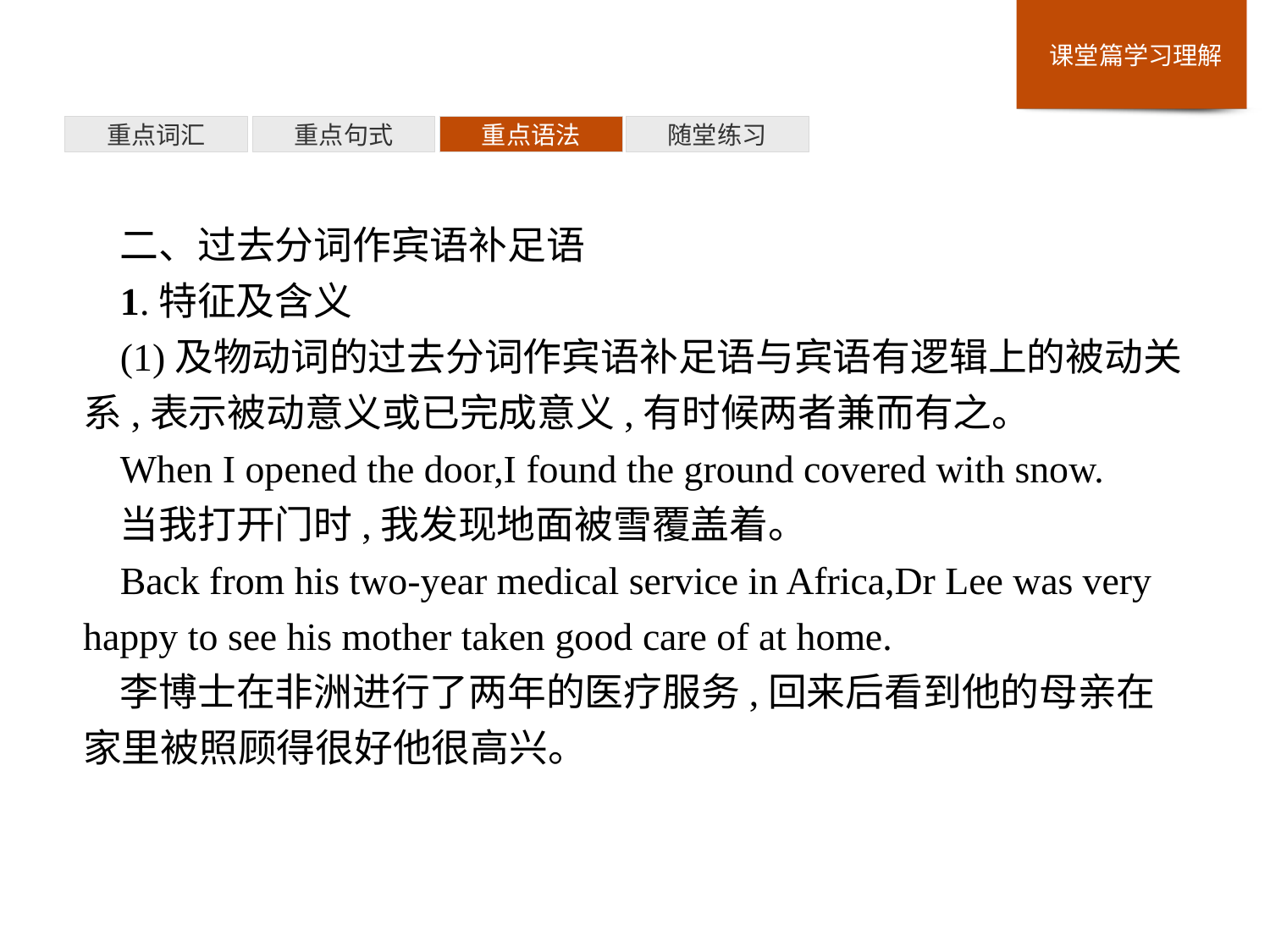

重点词汇
重点句式
重点语法
随堂练习
二、过去分词作宾语补足语
1.特征及含义
(1)及物动词的过去分词作宾语补足语与宾语有逻辑上的被动关系,表示被动意义或已完成意义,有时候两者兼而有之。
When I opened the door,I found the ground covered with snow.
当我打开门时,我发现地面被雪覆盖着。
Back from his two-year medical service in Africa,Dr Lee was very happy to see his mother taken good care of at home.
李博士在非洲进行了两年的医疗服务,回来后看到他的母亲在家里被照顾得很好他很高兴。